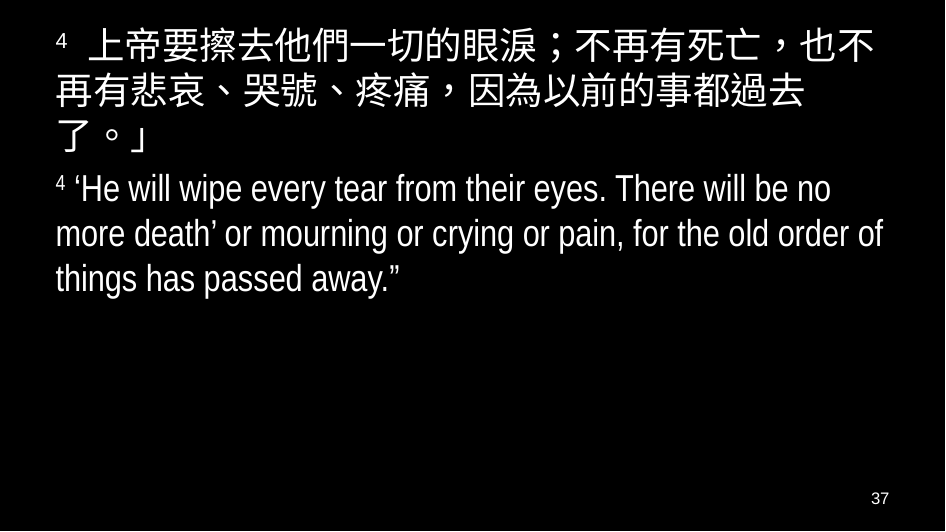

4 上帝要擦去他們一切的眼淚；不再有死亡，也不再有悲哀、哭號、疼痛，因為以前的事都過去了。」
4 ‘He will wipe every tear from their eyes. There will be no more death’ or mourning or crying or pain, for the old order of things has passed away.”

37